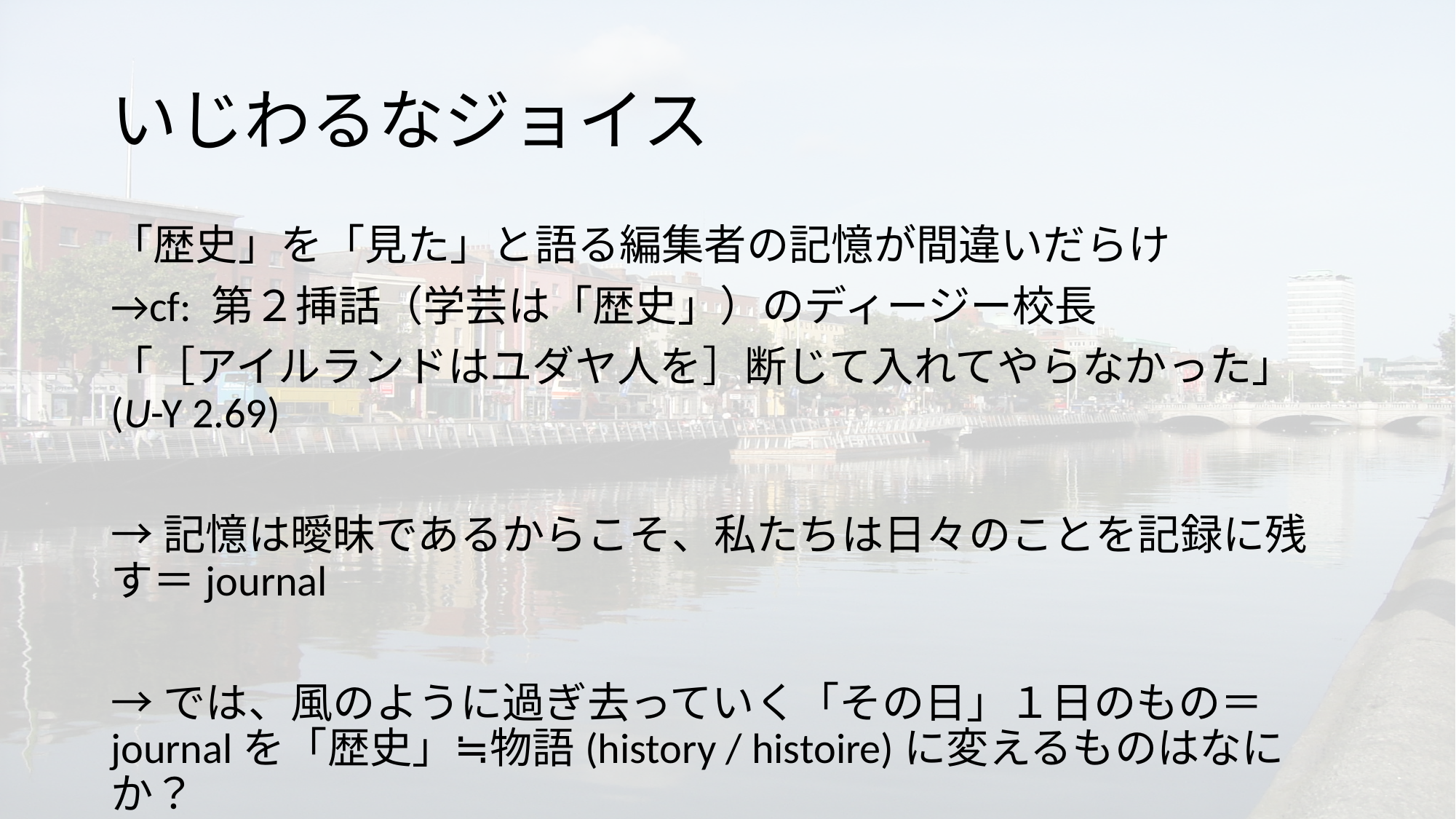

# いじわるなジョイス
「歴史」を「見た」と語る編集者の記憶が間違いだらけ
→cf: 第２挿話（学芸は「歴史」）のディージー校長
「［アイルランドはユダヤ人を］断じて入れてやらなかった」(U-Y 2.69)

→記憶は曖昧であるからこそ、私たちは日々のことを記録に残す＝journal

→では、風のように過ぎ去っていく「その日」１日のもの＝journalを「歴史」≒物語(history / histoire)に変えるものはなにか？